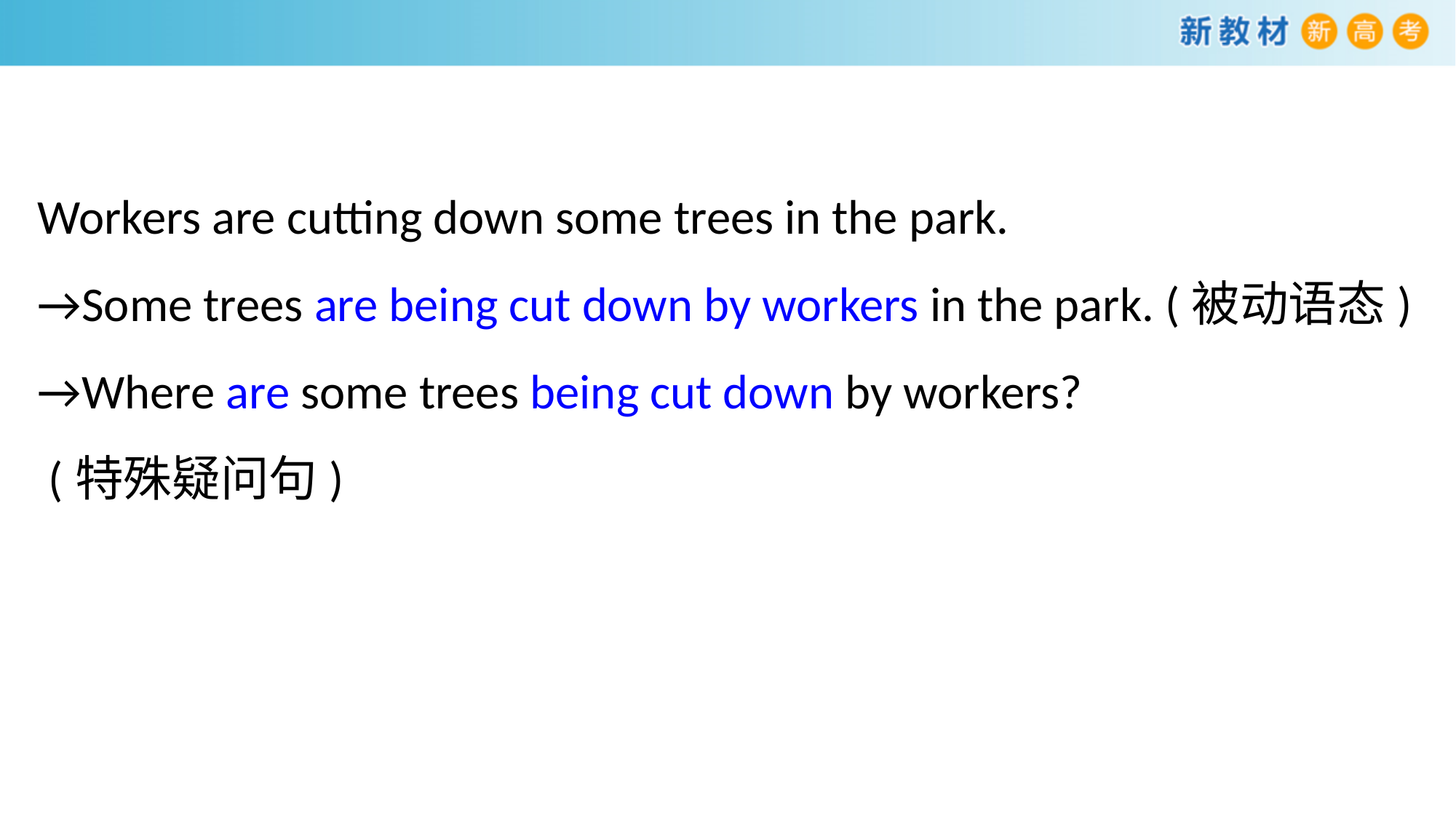

Workers are cutting down some trees in the park.
→Some trees are being cut down by workers in the park. (被动语态)
→Where are some trees being cut down by workers?
 (特殊疑问句)